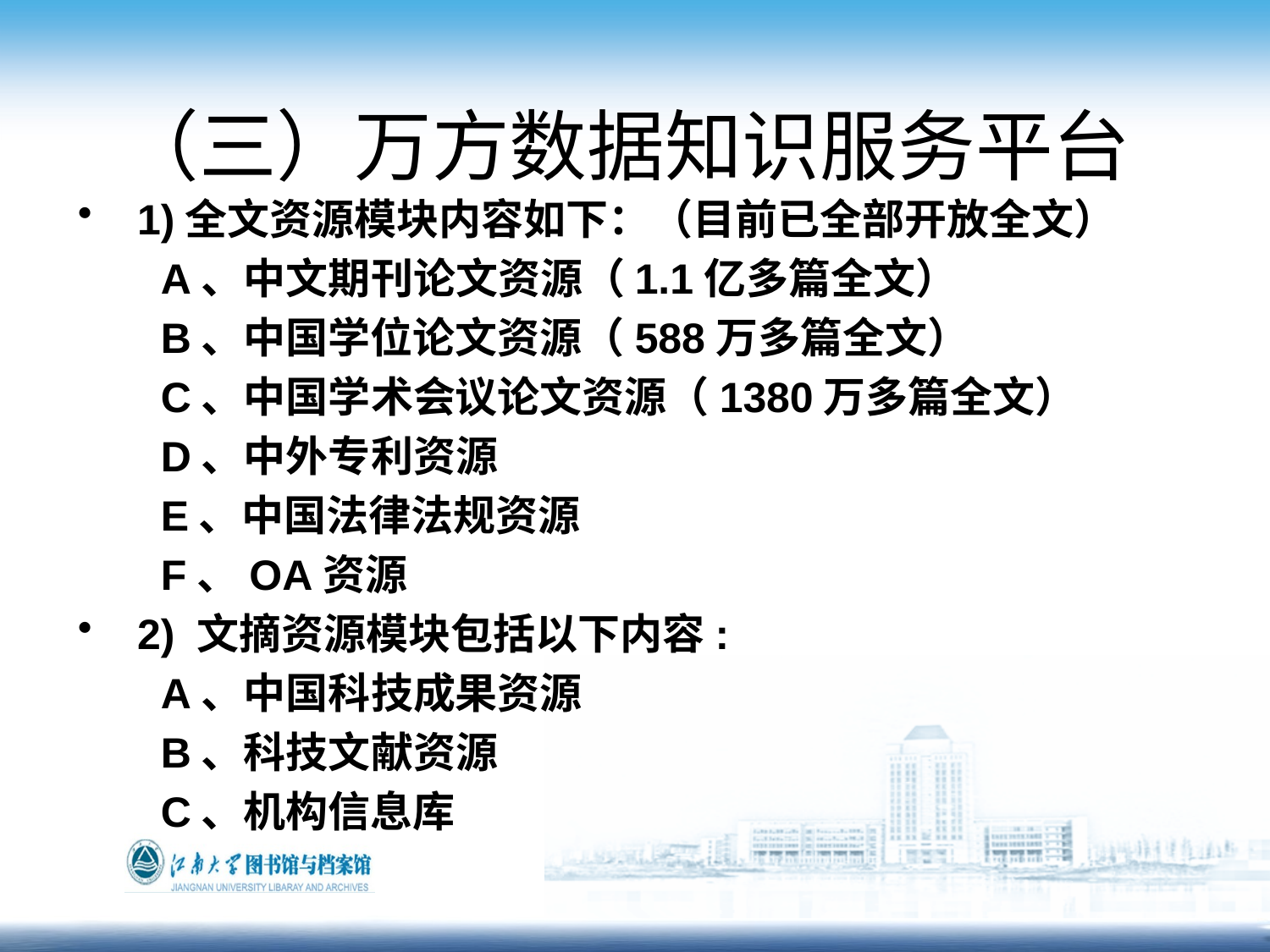

# （三）万方数据知识服务平台
 1)全文资源模块内容如下：（目前已全部开放全文）
       A、中文期刊论文资源（1.1亿多篇全文）
       B、中国学位论文资源（588万多篇全文）
       C、中国学术会议论文资源（1380万多篇全文）
       D、中外专利资源
       E、中国法律法规资源
       F、OA资源
 2) 文摘资源模块包括以下内容:
       A、中国科技成果资源
       B、科技文献资源
       C、机构信息库